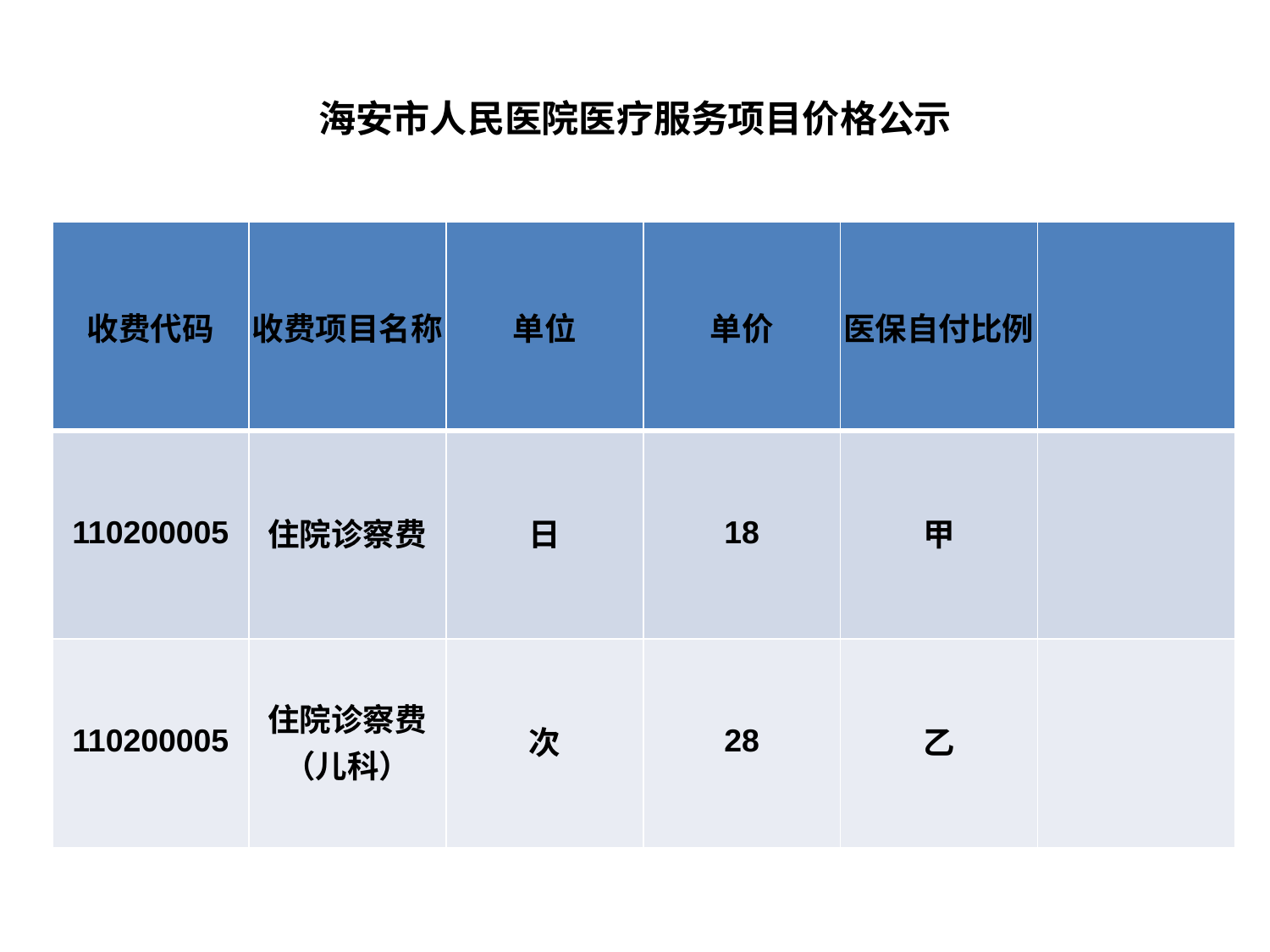

# 海安市人民医院医疗服务项目价格公示
| 收费代码 | 收费项目名称 | 单位 | 单价 | 医保自付比例 |  |
| --- | --- | --- | --- | --- | --- |
| 110200005 | 住院诊察费 | 日 | 18 | 甲 |  |
| 110200005 | 住院诊察费（儿科） | 次 | 28 | 乙 |  |